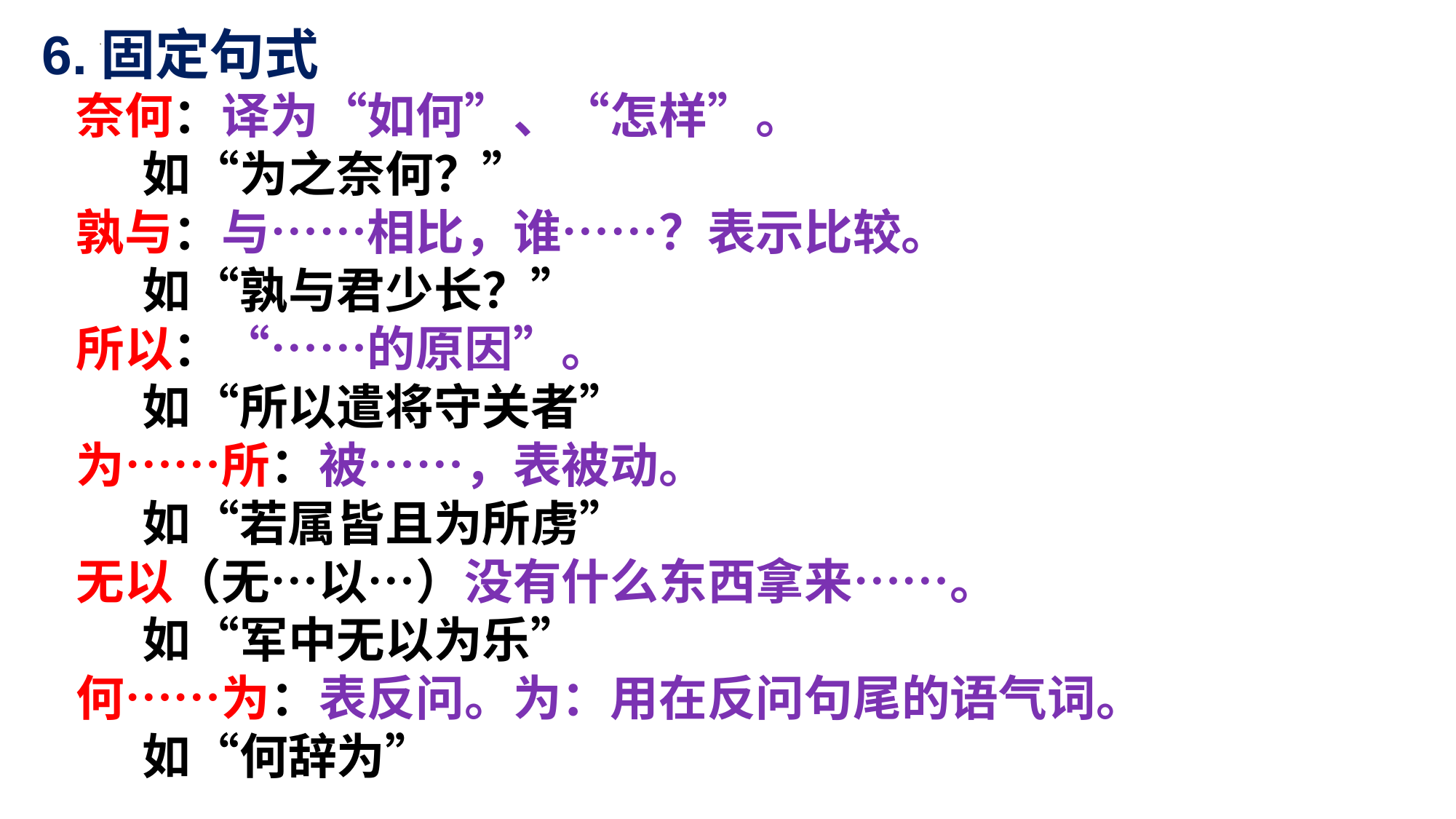

6.固定句式
  奈何：译为“如何”、“怎样”。
        如“为之奈何？”
  孰与：与……相比，谁……？表示比较。
        如“孰与君少长？”
  所以：“……的原因”。
        如“所以遣将守关者”
  为……所：被……，表被动。
        如“若属皆且为所虏”
  无以（无…以…）没有什么东西拿来……。
        如“军中无以为乐”
  何……为：表反问。为：用在反问句尾的语气词。
        如“何辞为”